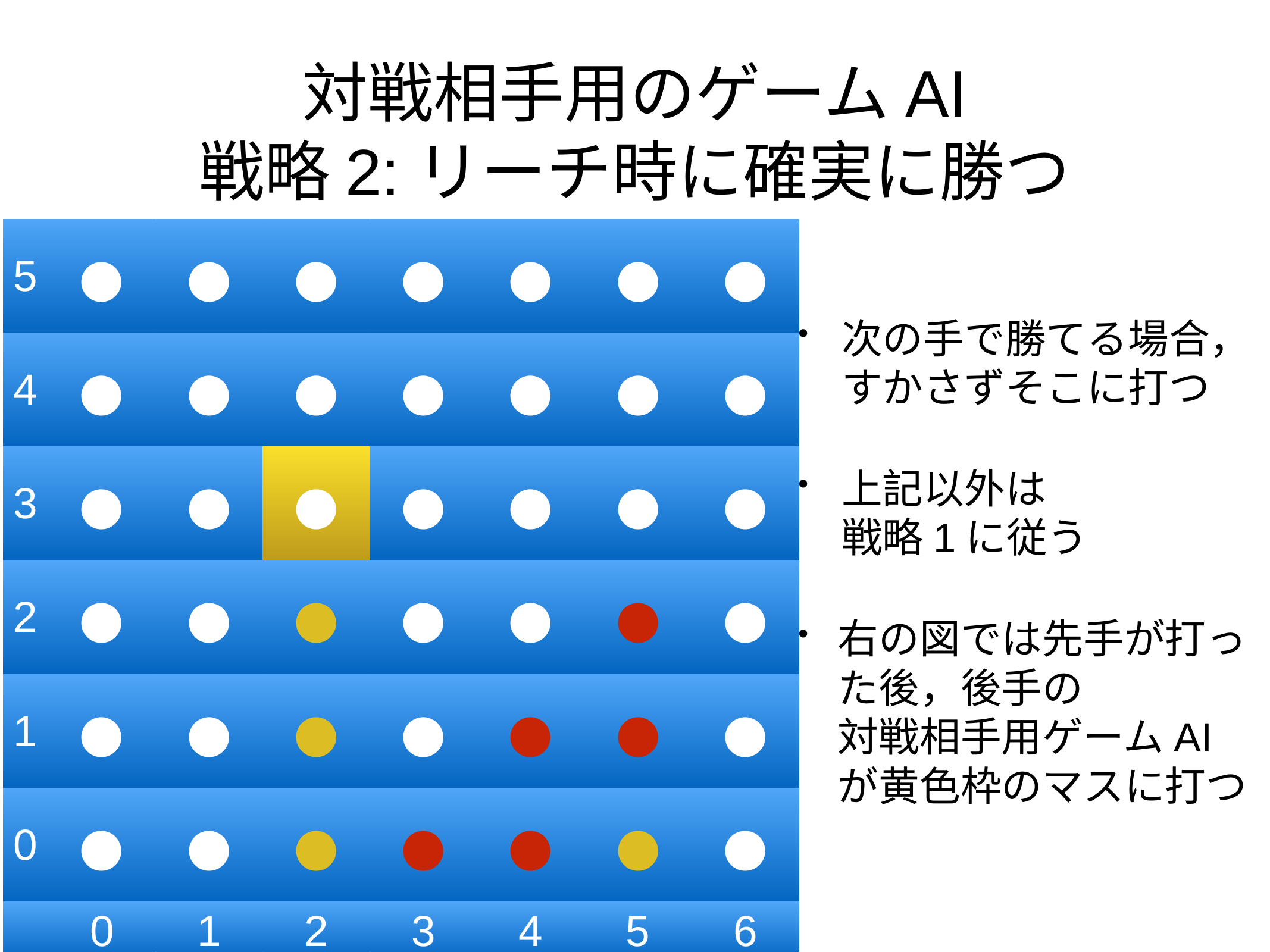

# 対戦相手用のゲームAI
戦略2:リーチ時に確実に勝つ
| 5 | ● | ● | ● | ● | ● | ● | ● |
| --- | --- | --- | --- | --- | --- | --- | --- |
| 4 | ● | ● | ● | ● | ● | ● | ● |
| 3 | ● | ● | ● | ● | ● | ● | ● |
| 2 | ● | ● | ● | ● | ● | ● | ● |
| 1 | ● | ● | ● | ● | ● | ● | ● |
| 0 | ● | ● | ● | ● | ● | ● | ● |
|  | 0 | 1 | 2 | 3 | 4 | 5 | 6 |
次の手で勝てる場合，すかさずそこに打つ
上記以外は
戦略1に従う
右の図では先手が打った後，後手の
対戦相手用ゲームAIが黄色枠のマスに打つ